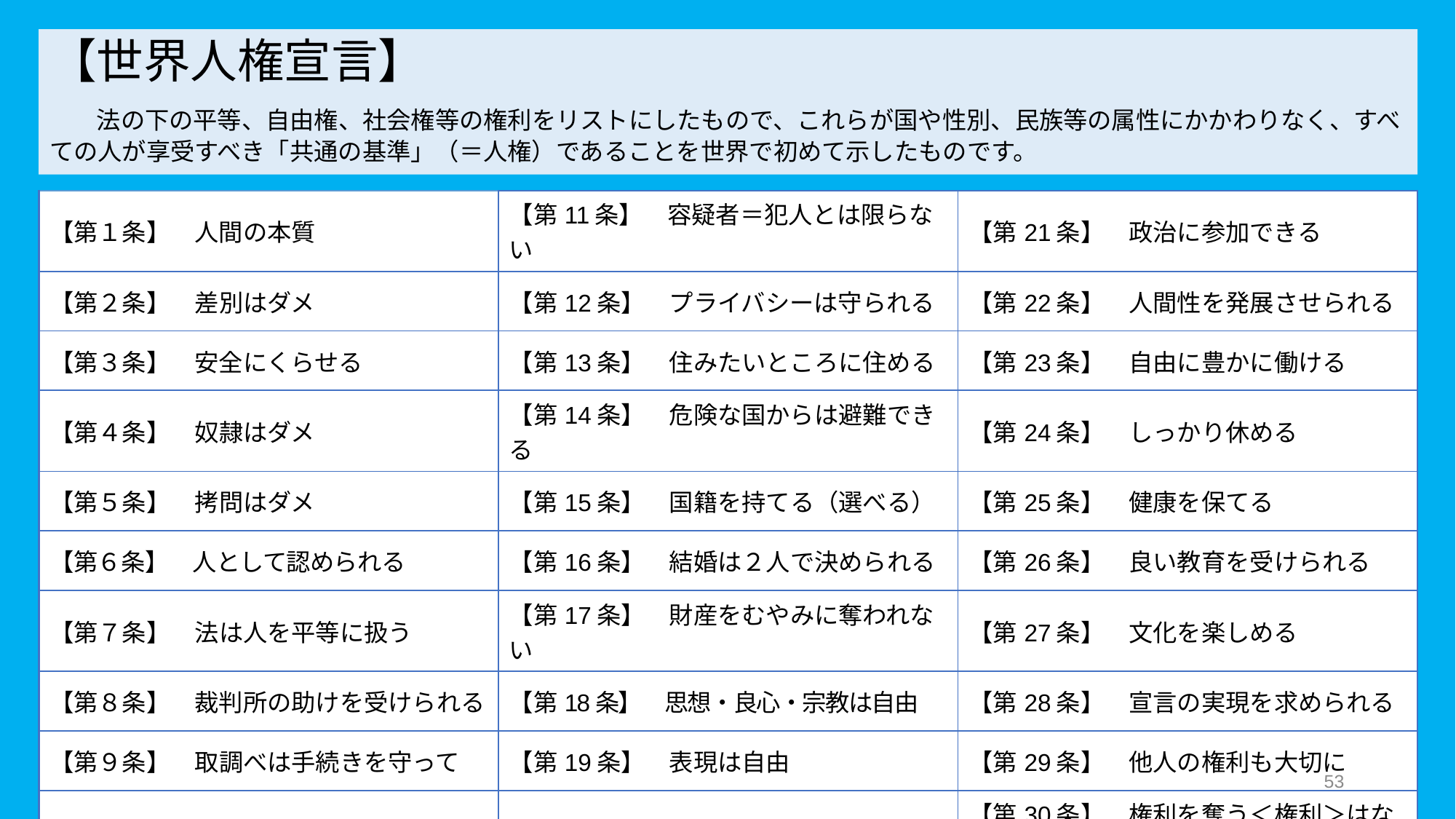

# 【世界人権宣言】 　法の下の平等、自由権、社会権等の権利をリストにしたもので、これらが国や性別、民族等の属性にかかわりなく、すべての人が享受すべき「共通の基準」（＝人権）であることを世界で初めて示したものです。
| 【第１条】　人間の本質 | 【第11条】　容疑者＝犯人とは限らない | 【第21条】　政治に参加できる |
| --- | --- | --- |
| 【第２条】　差別はダメ | 【第12条】　プライバシーは守られる | 【第22条】　人間性を発展させられる |
| 【第３条】　安全にくらせる | 【第13条】　住みたいところに住める | 【第23条】　自由に豊かに働ける |
| 【第４条】　奴隷はダメ | 【第14条】　危険な国からは避難できる | 【第24条】　しっかり休める |
| 【第５条】　拷問はダメ | 【第15条】　国籍を持てる（選べる） | 【第25条】　健康を保てる |
| 【第６条】　人として認められる | 【第16条】　結婚は２人で決められる | 【第26条】　良い教育を受けられる |
| 【第７条】　法は人を平等に扱う | 【第17条】　財産をむやみに奪われない | 【第27条】　文化を楽しめる |
| 【第８条】　裁判所の助けを受けられる | 【第18条】　思想・良心・宗教は自由 | 【第28条】　宣言の実現を求められる |
| 【第９条】　取調べは手続きを守って | 【第19条】　表現は自由 | 【第29条】　他人の権利も大切に |
| 【第10条】　裁判は公正に | 【第20条】　集会・結社は自由 | 【第30条】　権利を奪う＜権利＞はない |
53